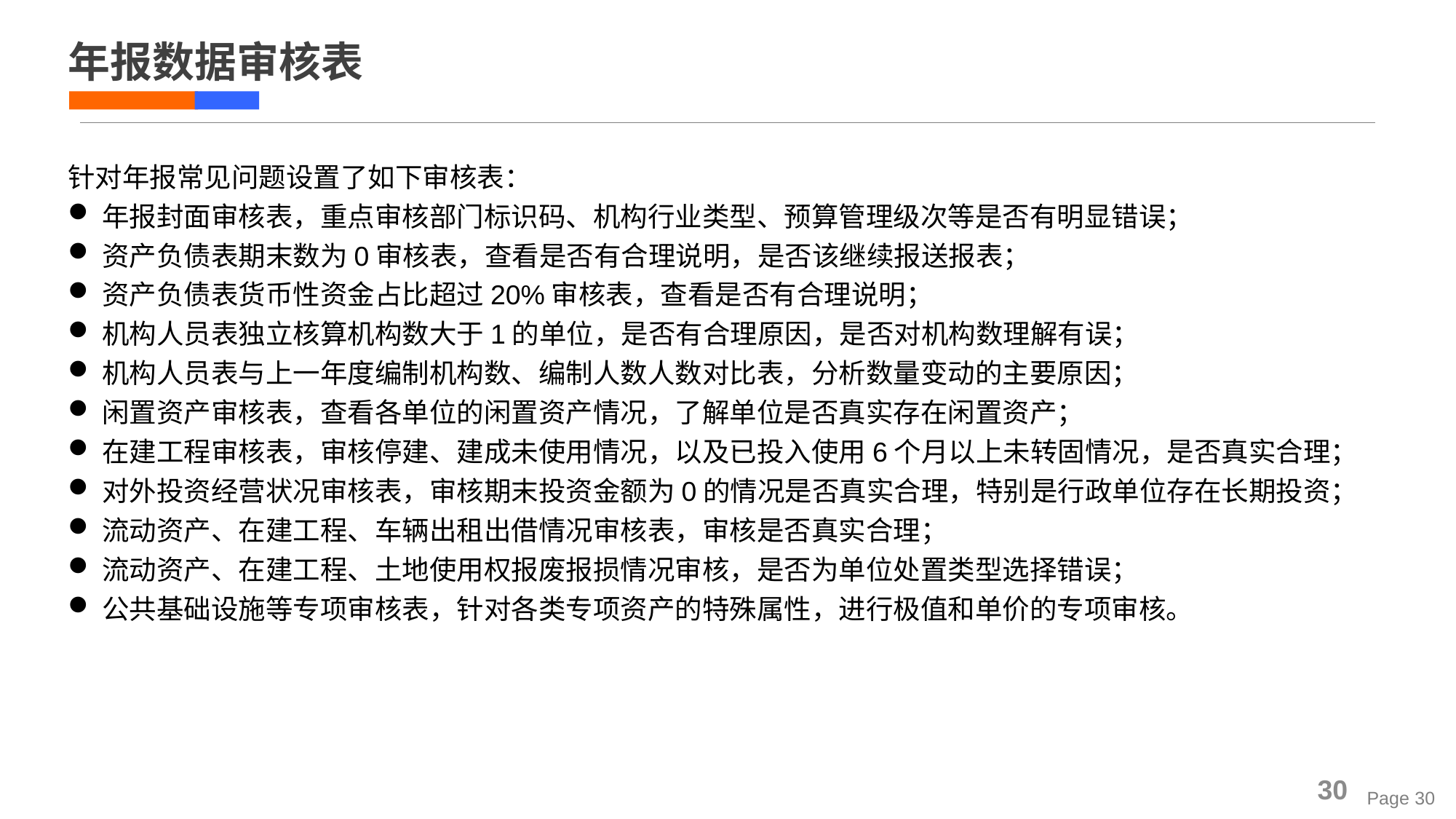

# 年报数据审核表
针对年报常见问题设置了如下审核表：
年报封面审核表，重点审核部门标识码、机构行业类型、预算管理级次等是否有明显错误；
资产负债表期末数为0审核表，查看是否有合理说明，是否该继续报送报表；
资产负债表货币性资金占比超过20%审核表，查看是否有合理说明；
机构人员表独立核算机构数大于1的单位，是否有合理原因，是否对机构数理解有误；
机构人员表与上一年度编制机构数、编制人数人数对比表，分析数量变动的主要原因；
闲置资产审核表，查看各单位的闲置资产情况，了解单位是否真实存在闲置资产；
在建工程审核表，审核停建、建成未使用情况，以及已投入使用6个月以上未转固情况，是否真实合理；
对外投资经营状况审核表，审核期末投资金额为0的情况是否真实合理，特别是行政单位存在长期投资；
流动资产、在建工程、车辆出租出借情况审核表，审核是否真实合理；
流动资产、在建工程、土地使用权报废报损情况审核，是否为单位处置类型选择错误；
公共基础设施等专项审核表，针对各类专项资产的特殊属性，进行极值和单价的专项审核。
30